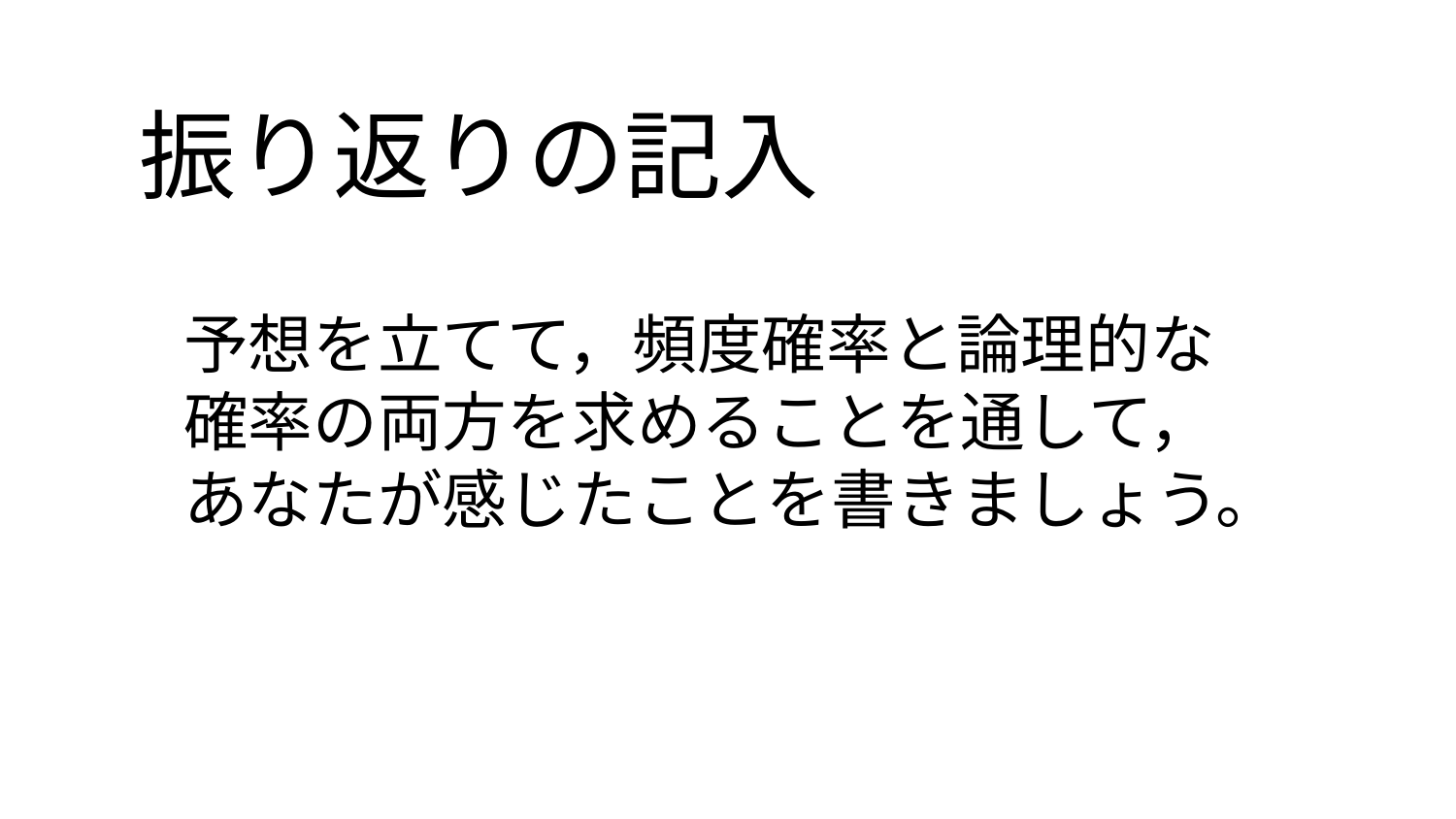

振り返りの記入
予想を立てて，頻度確率と論理的な確率の両方を求めることを通して，あなたが感じたことを書きましょう。